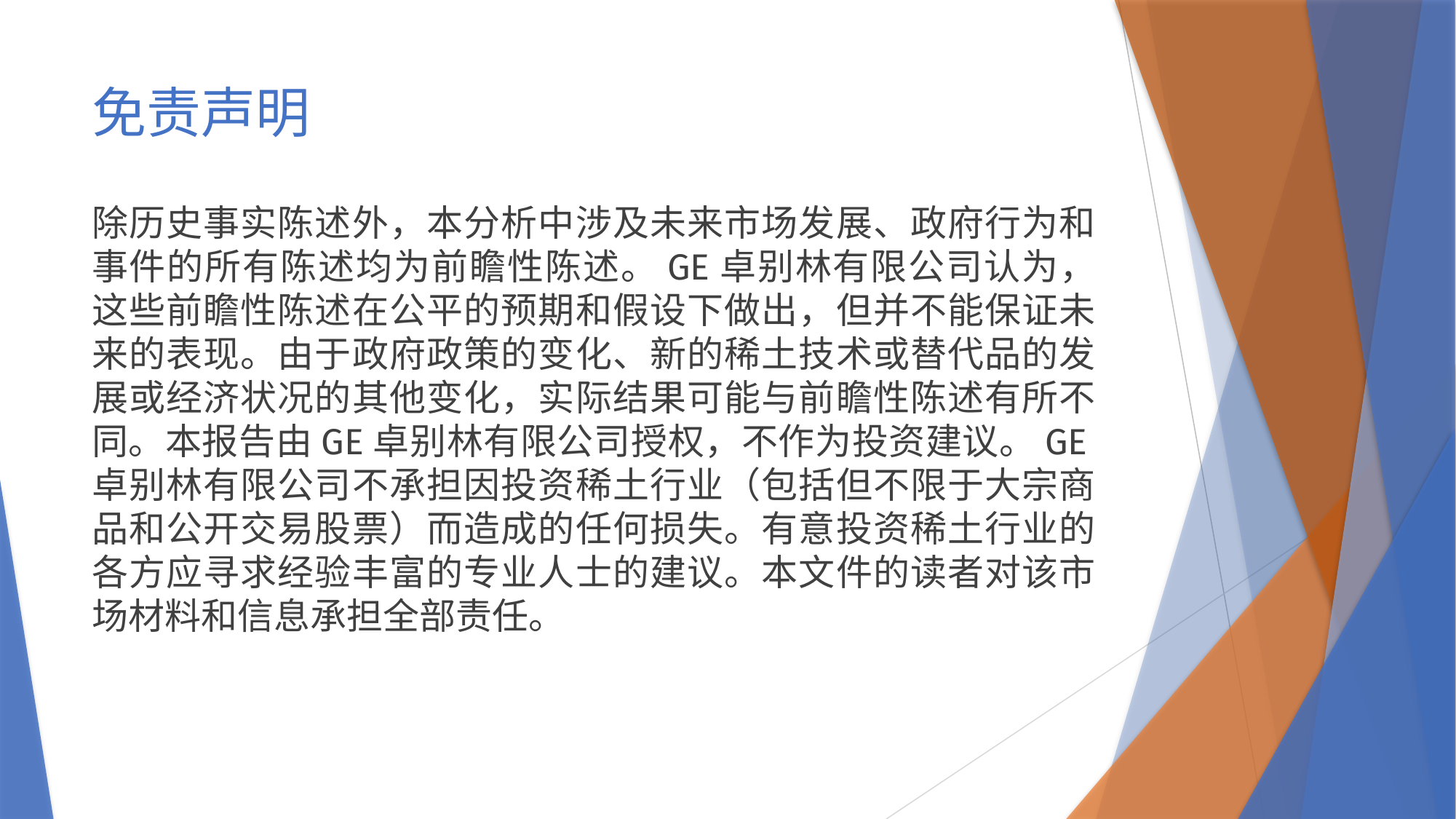

# 免责声明
除历史事实陈述外，本分析中涉及未来市场发展、政府行为和事件的所有陈述均为前瞻性陈述。GE卓别林有限公司认为，这些前瞻性陈述在公平的预期和假设下做出，但并不能保证未来的表现。由于政府政策的变化、新的稀土技术或替代品的发展或经济状况的其他变化，实际结果可能与前瞻性陈述有所不同。本报告由GE卓别林有限公司授权，不作为投资建议。GE卓别林有限公司不承担因投资稀土行业（包括但不限于大宗商品和公开交易股票）而造成的任何损失。有意投资稀土行业的各方应寻求经验丰富的专业人士的建议。本文件的读者对该市场材料和信息承担全部责任。